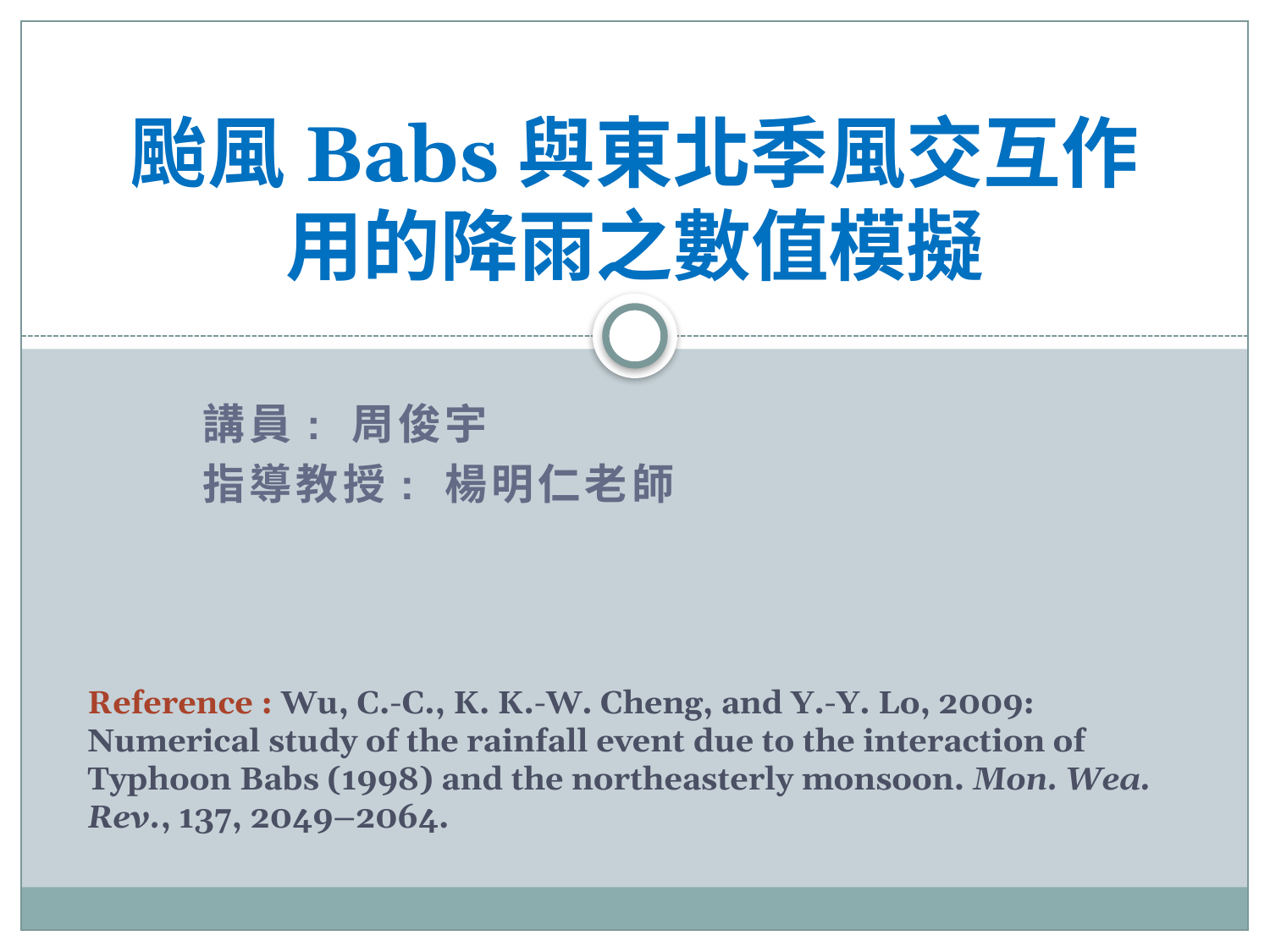

# 颱風Babs與東北季風交互作用的降雨之數值模擬
講員: 周俊宇
指導教授: 楊明仁老師
Reference : Wu, C.-C., K. K.-W. Cheng, and Y.-Y. Lo, 2009: Numerical study of the rainfall event due to the interaction of Typhoon Babs (1998) and the northeasterly monsoon. Mon. Wea. Rev., 137, 2049–2064.